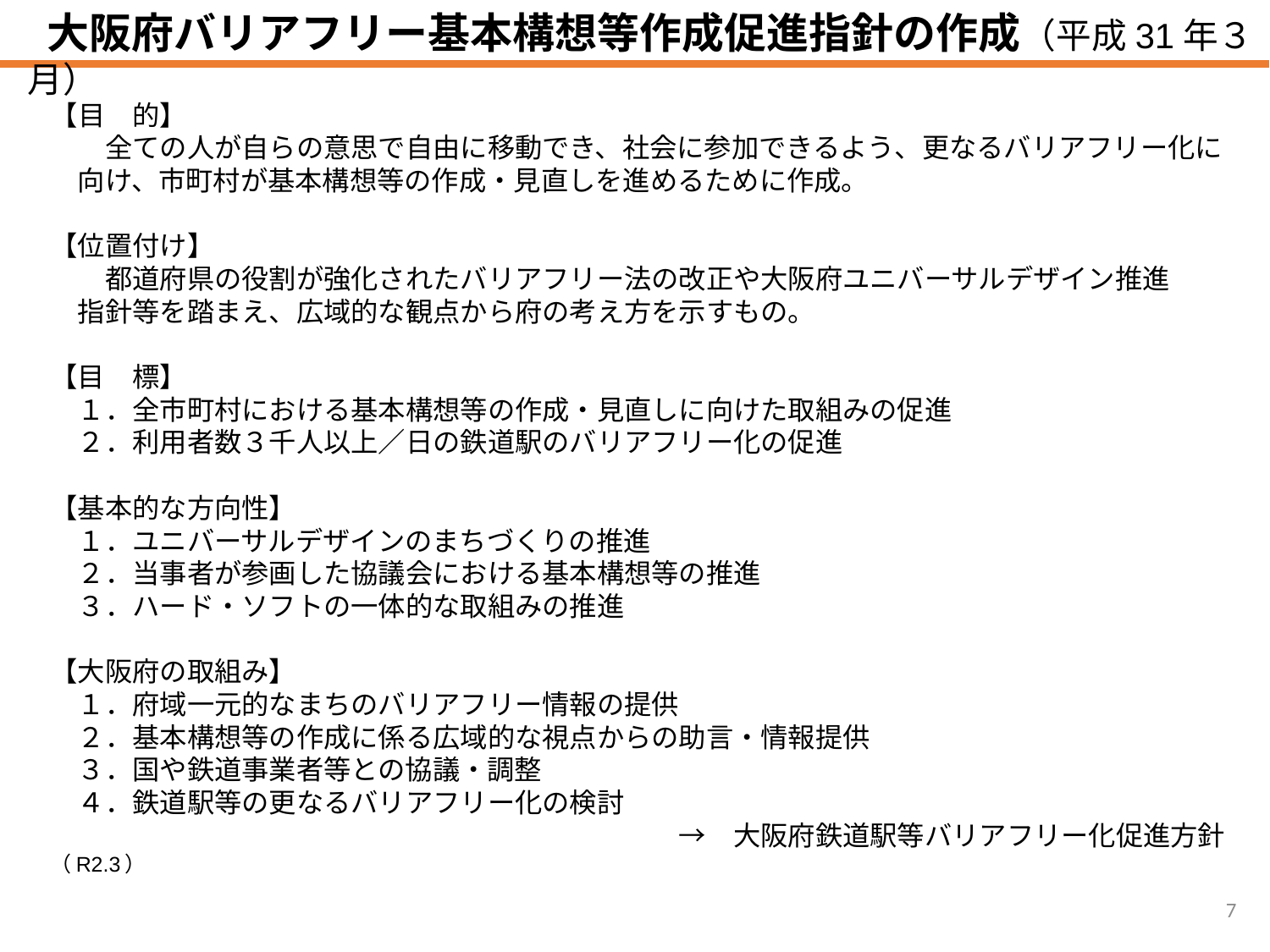

大阪府バリアフリー基本構想等作成促進指針の作成（平成31年３月）
【目　的】
　　全ての人が自らの意思で自由に移動でき、社会に参加できるよう、更なるバリアフリー化に
　向け、市町村が基本構想等の作成・見直しを進めるために作成。

【位置付け】
　　都道府県の役割が強化されたバリアフリー法の改正や大阪府ユニバーサルデザイン推進
　指針等を踏まえ、広域的な観点から府の考え方を示すもの。

【目　標】
　１．全市町村における基本構想等の作成・見直しに向けた取組みの促進
　２．利用者数３千人以上／日の鉄道駅のバリアフリー化の促進

【基本的な方向性】
　１．ユニバーサルデザインのまちづくりの推進
　２．当事者が参画した協議会における基本構想等の推進
　３．ハード・ソフトの一体的な取組みの推進

【大阪府の取組み】
　１．府域一元的なまちのバリアフリー情報の提供
　２．基本構想等の作成に係る広域的な視点からの助言・情報提供
　３．国や鉄道事業者等との協議・調整
　４．鉄道駅等の更なるバリアフリー化の検討
　　　　　　　　　　　　　　　　　　　　　　　→　大阪府鉄道駅等バリアフリー化促進方針（R2.3）
7